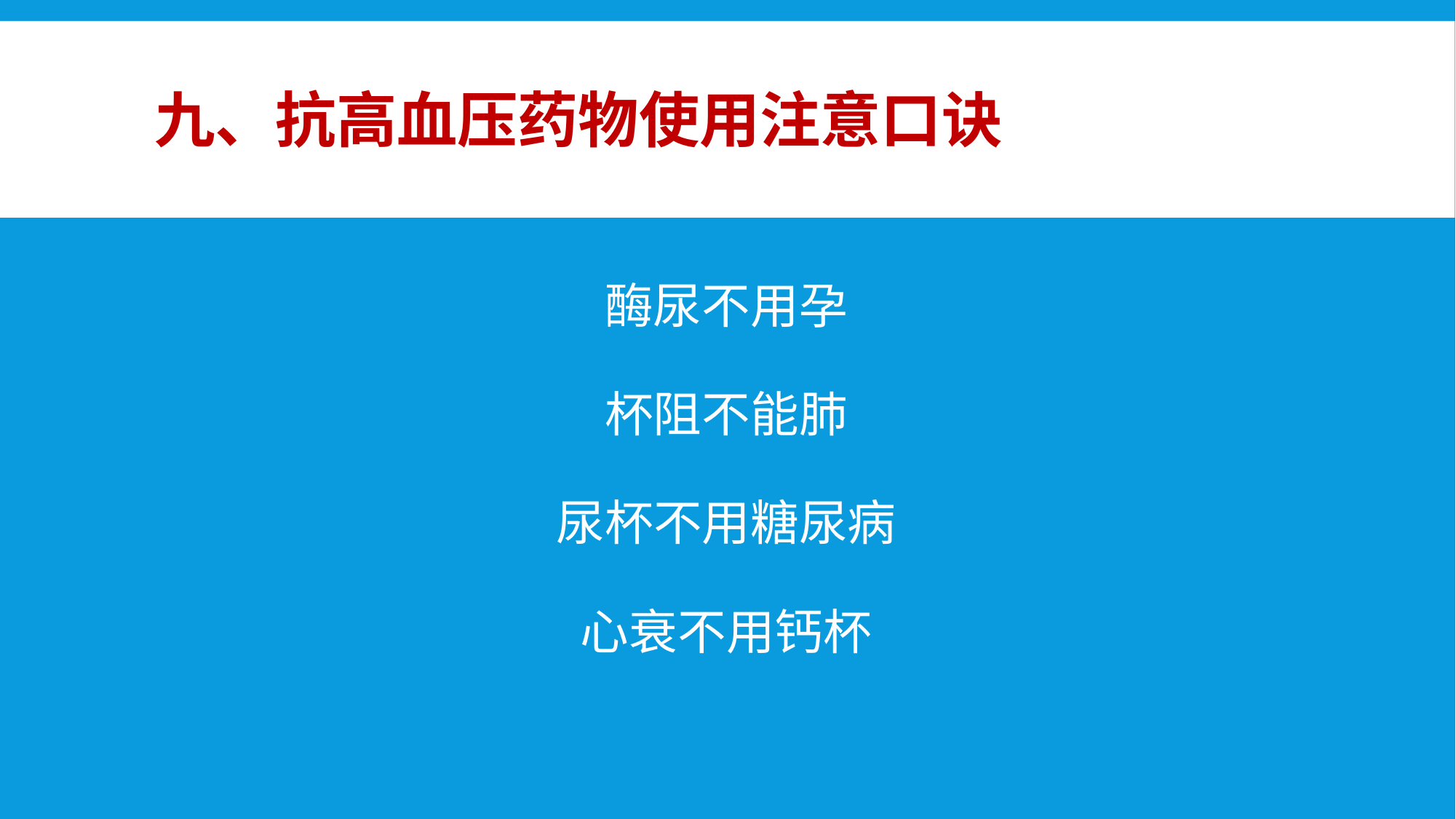

# 九、抗高血压药物使用注意口诀
酶尿不用孕
杯阻不能肺
尿杯不用糖尿病
心衰不用钙杯